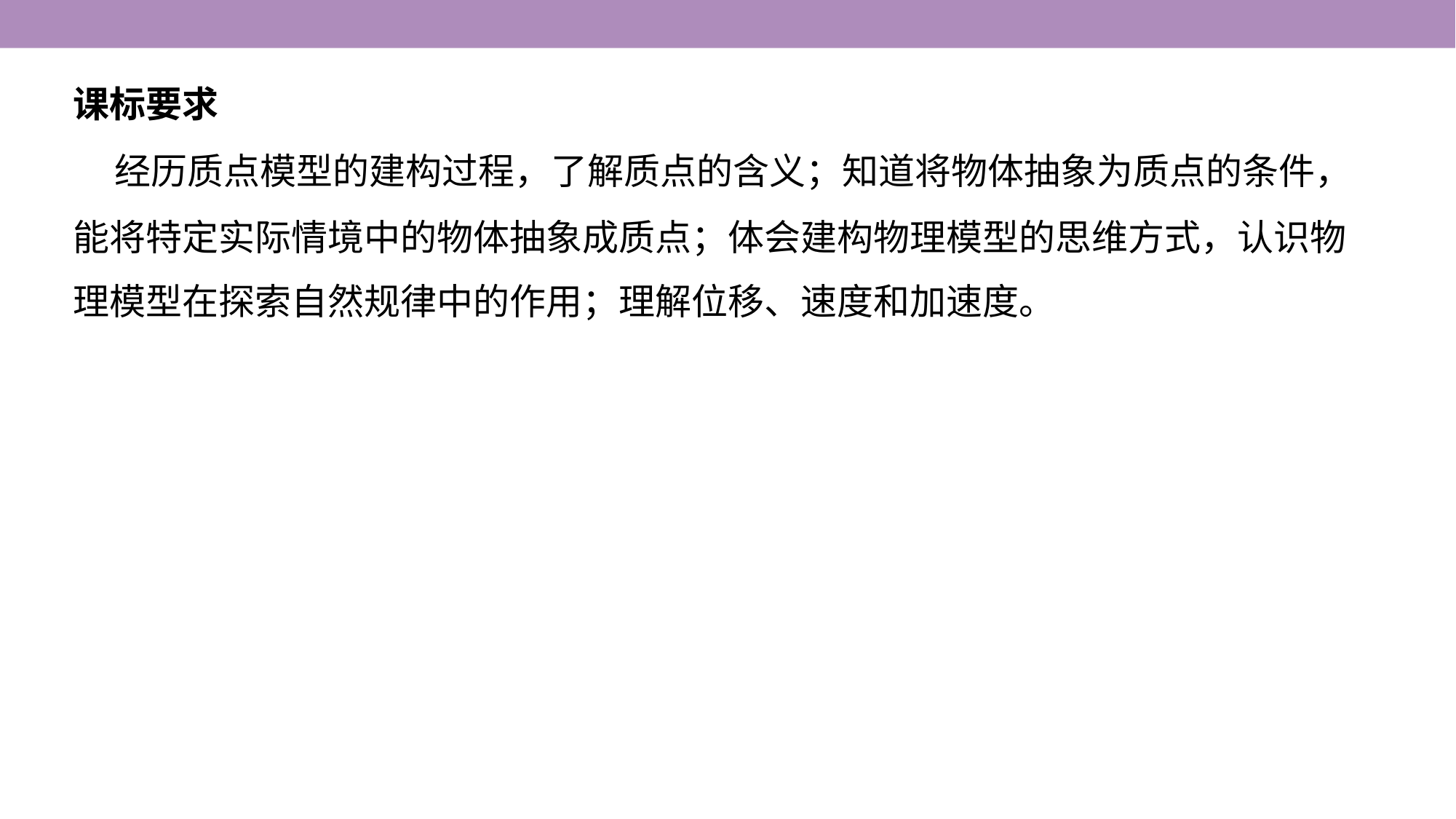

课标要求
    经历质点模型的建构过程，了解质点的含义；知道将物体抽象为质点的条件，
能将特定实际情境中的物体抽象成质点；体会建构物理模型的思维方式，认识物
理模型在探索自然规律中的作用；理解位移、速度和加速度。